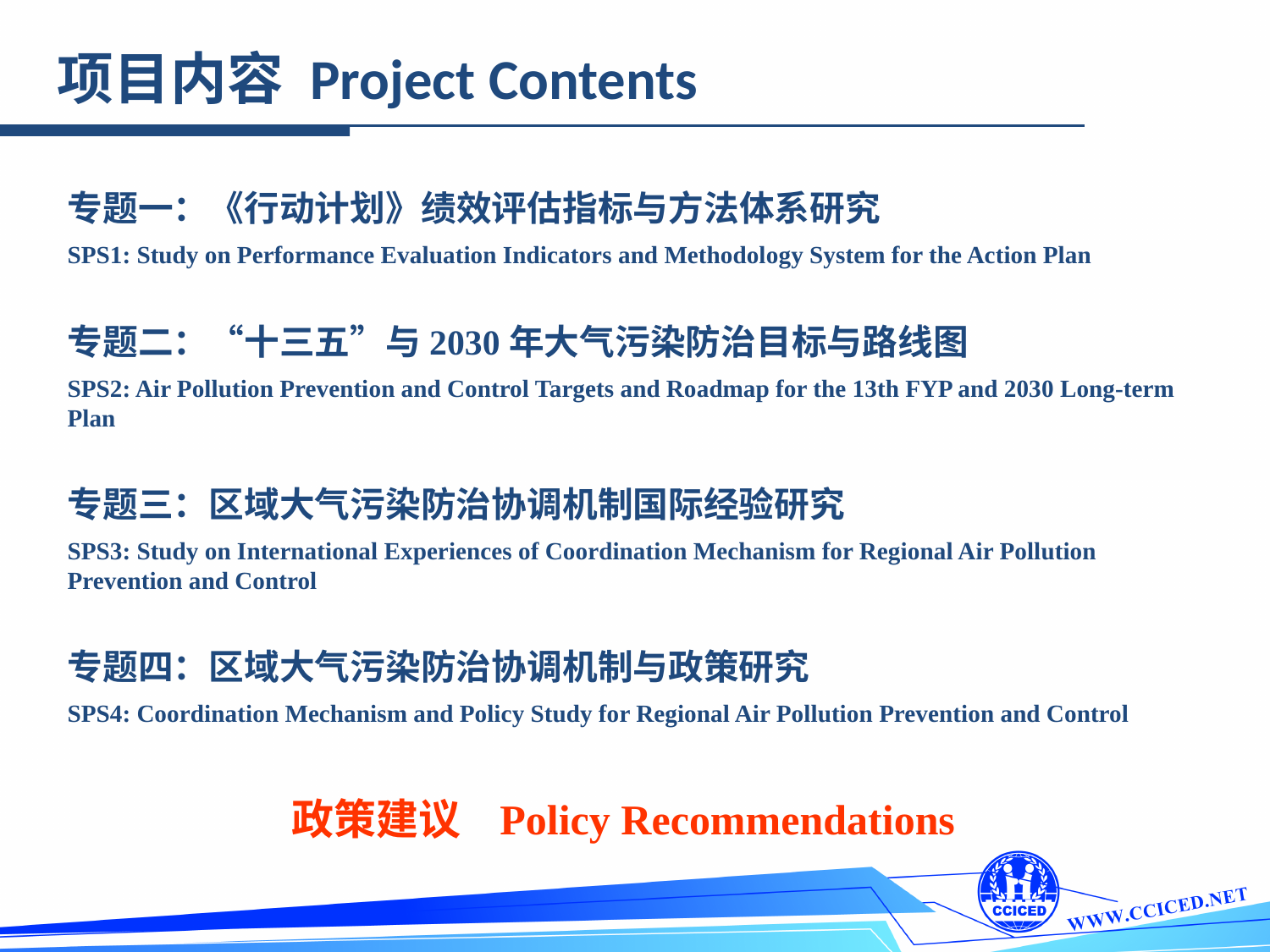

项目内容 Project Contents
专题一：《行动计划》绩效评估指标与方法体系研究
SPS1: Study on Performance Evaluation Indicators and Methodology System for the Action Plan

专题二：“十三五”与2030年大气污染防治目标与路线图
SPS2: Air Pollution Prevention and Control Targets and Roadmap for the 13th FYP and 2030 Long-term Plan

专题三：区域大气污染防治协调机制国际经验研究
SPS3: Study on International Experiences of Coordination Mechanism for Regional Air Pollution Prevention and Control

专题四：区域大气污染防治协调机制与政策研究
SPS4: Coordination Mechanism and Policy Study for Regional Air Pollution Prevention and Control

政策建议   Policy Recommendations